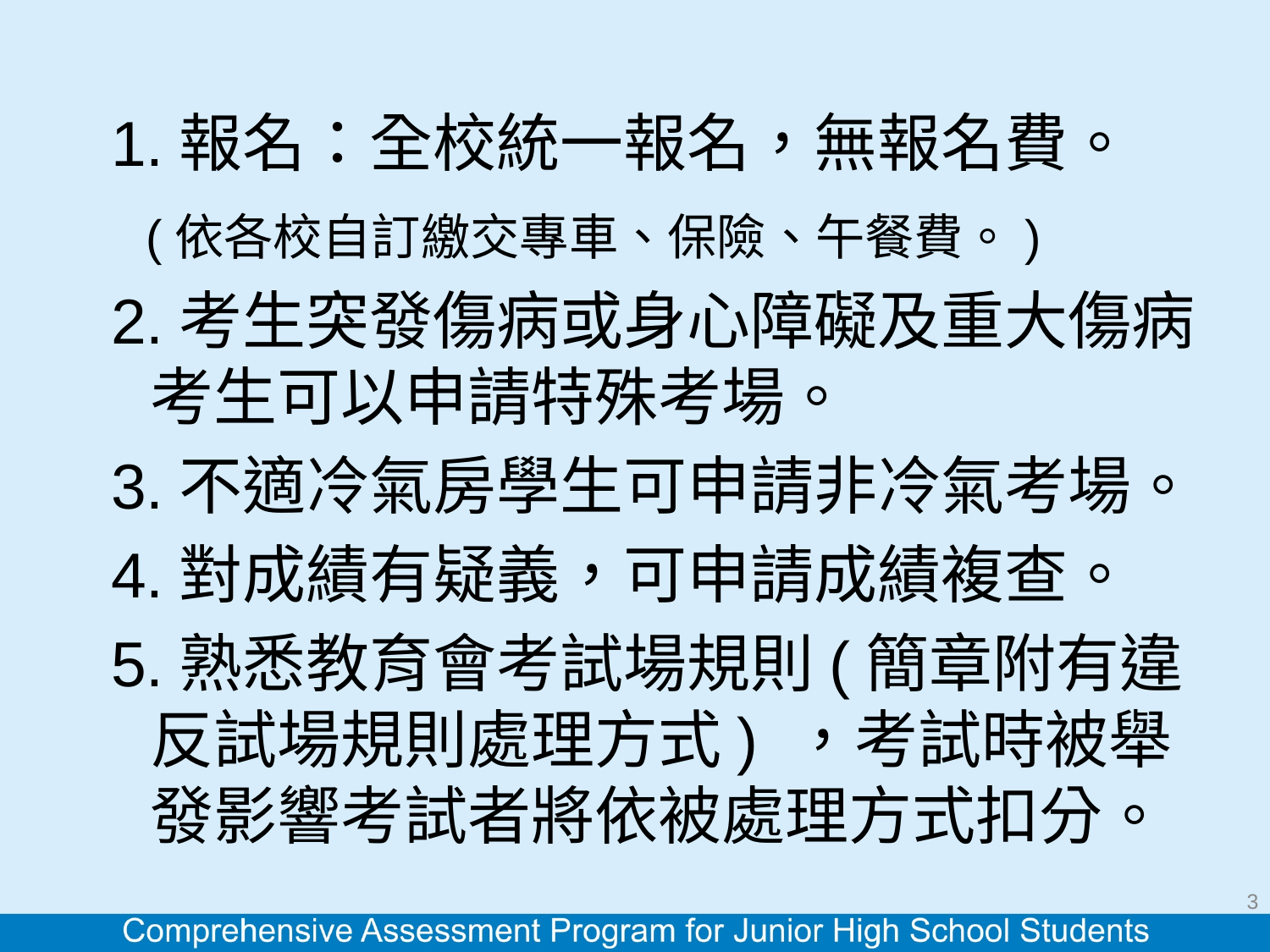

1.報名：全校統一報名，無報名費。
  (依各校自訂繳交專車、保險、午餐費。)
2.考生突發傷病或身心障礙及重大傷病考生可以申請特殊考場。
3.不適冷氣房學生可申請非冷氣考場。
4.對成績有疑義，可申請成績複查。
5.熟悉教育會考試場規則(簡章附有違反試場規則處理方式) ，考試時被舉發影響考試者將依被處理方式扣分。

3